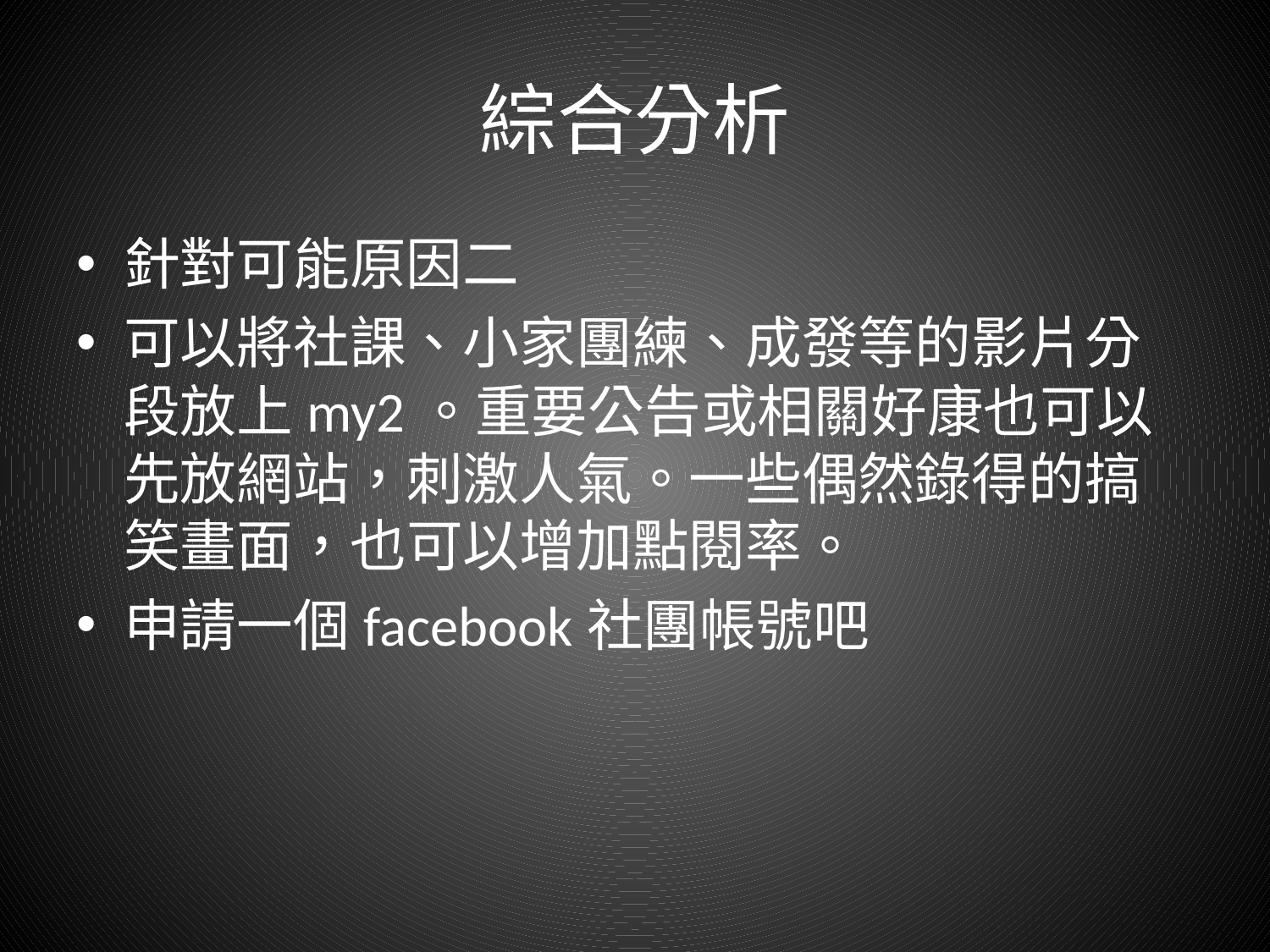

# 綜合分析
針對可能原因二
可以將社課、小家團練、成發等的影片分段放上my2。重要公告或相關好康也可以先放網站，刺激人氣。一些偶然錄得的搞笑畫面，也可以增加點閱率。
申請一個facebook社團帳號吧